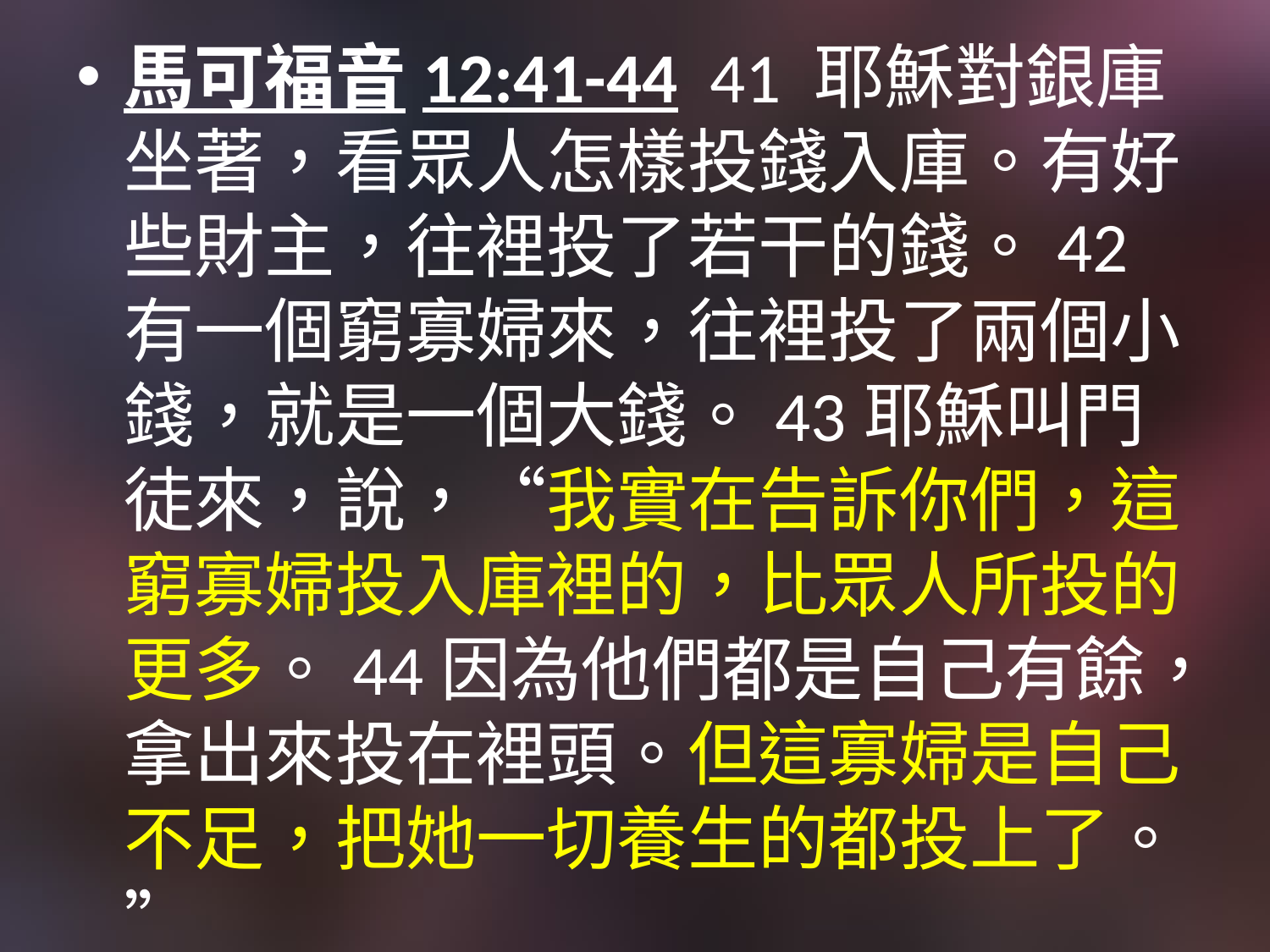

馬可福音12:41-44  41 耶穌對銀庫坐著，看眾人怎樣投錢入庫。有好些財主，往裡投了若干的錢。42 有一個窮寡婦來，往裡投了兩個小錢，就是一個大錢。43耶穌叫門徒來，說，“我實在告訴你們，這窮寡婦投入庫裡的，比眾人所投的更多。44因為他們都是自己有餘，拿出來投在裡頭。但這寡婦是自己不足，把她一切養生的都投上了。”